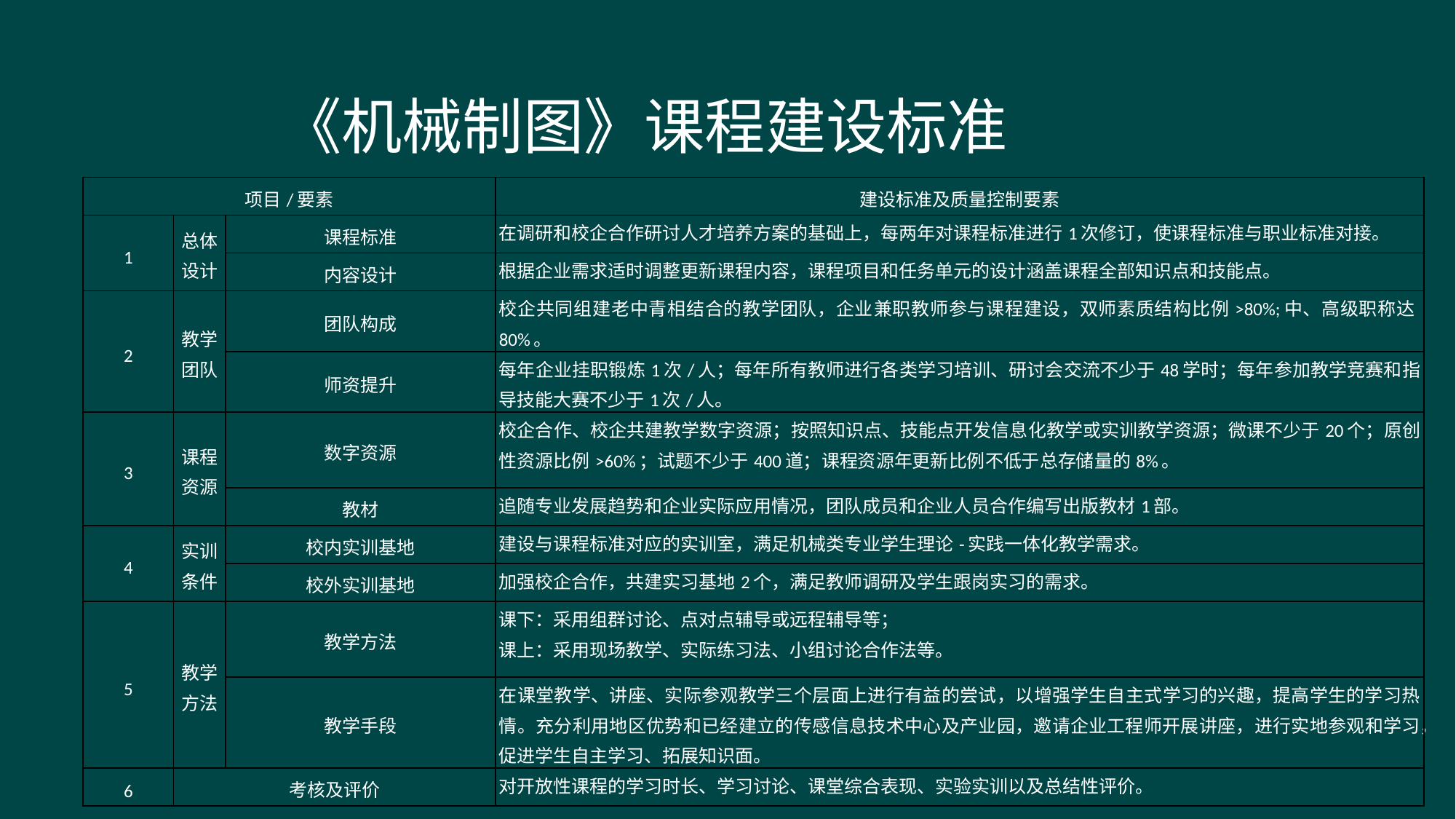

《机械制图》课程建设标准
| 项目/要素 |  |  | 建设标准及质量控制要素 |
| --- | --- | --- | --- |
| 1 | 总体设计 | 课程标准 | 在调研和校企合作研讨人才培养方案的基础上，每两年对课程标准进行1次修订，使课程标准与职业标准对接。 |
|  |  | 内容设计 | 根据企业需求适时调整更新课程内容，课程项目和任务单元的设计涵盖课程全部知识点和技能点。 |
| 2 | 教学团队 | 团队构成 | 校企共同组建老中青相结合的教学团队，企业兼职教师参与课程建设，双师素质结构比例>80%;中、高级职称达80%。 |
|  |  | 师资提升 | 每年企业挂职锻炼1次/人；每年所有教师进行各类学习培训、研讨会交流不少于48学时；每年参加教学竞赛和指导技能大赛不少于1次/人。 |
| 3 | 课程资源 | 数字资源 | 校企合作、校企共建教学数字资源；按照知识点、技能点开发信息化教学或实训教学资源；微课不少于20个；原创性资源比例>60%；试题不少于400道；课程资源年更新比例不低于总存储量的8%。 |
|  |  | 教材 | 追随专业发展趋势和企业实际应用情况，团队成员和企业人员合作编写出版教材1部。 |
| 4 | 实训条件 | 校内实训基地 | 建设与课程标准对应的实训室，满足机械类专业学生理论-实践一体化教学需求。 |
|  |  | 校外实训基地 | 加强校企合作，共建实习基地2个，满足教师调研及学生跟岗实习的需求。 |
| 5 | 教学方法 | 教学方法 | 课下：采用组群讨论、点对点辅导或远程辅导等； 课上：采用现场教学、实际练习法、小组讨论合作法等。 |
|  |  | 教学手段 | 在课堂教学、讲座、实际参观教学三个层面上进行有益的尝试，以增强学生自主式学习的兴趣，提高学生的学习热情。充分利用地区优势和已经建立的传感信息技术中心及产业园，邀请企业工程师开展讲座，进行实地参观和学习，促进学生自主学习、拓展知识面。 |
| 6 | 考核及评价 |  | 对开放性课程的学习时长、学习讨论、课堂综合表现、实验实训以及总结性评价。 |